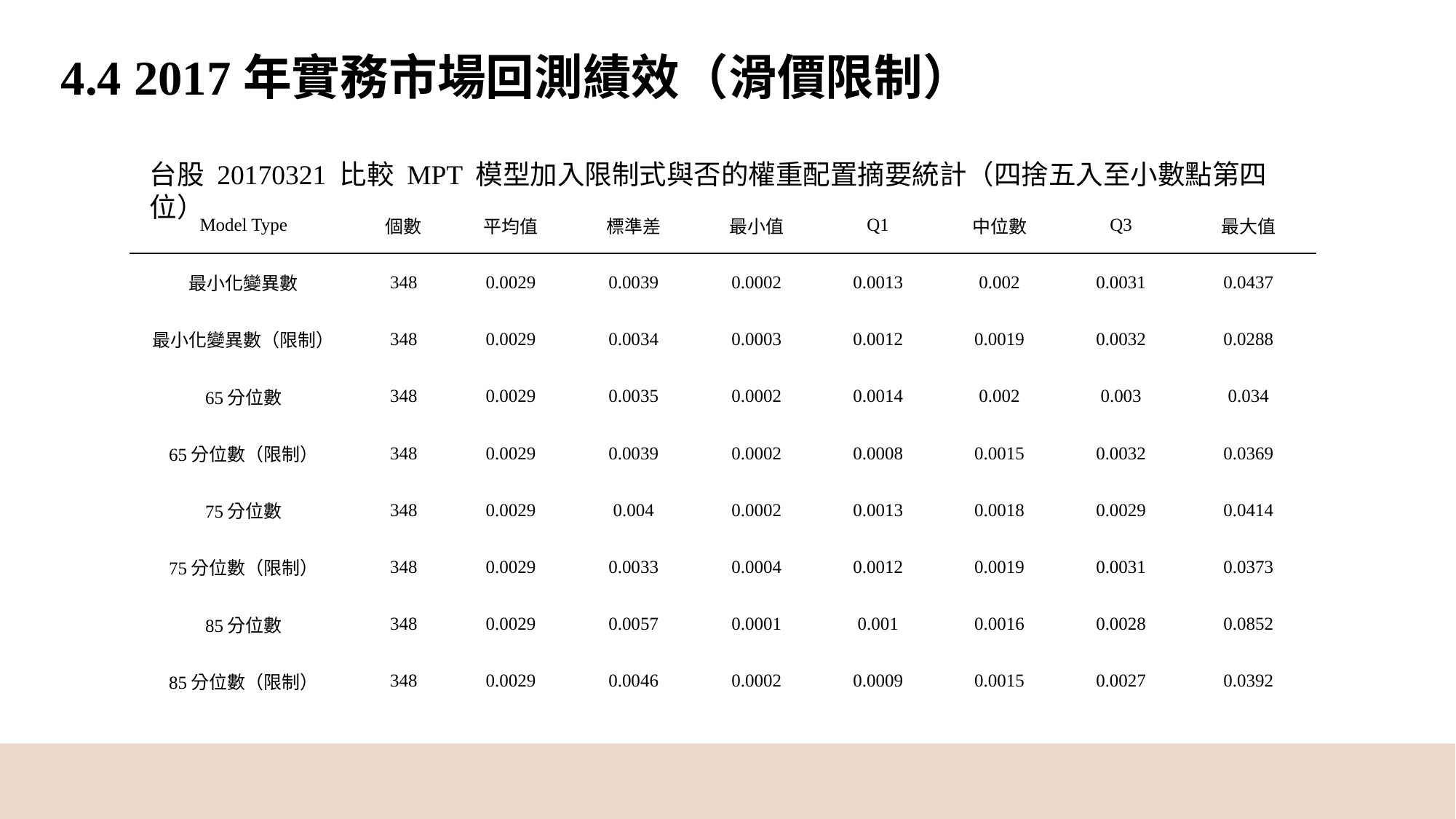

4.4 2017年實務市場回測績效（滑價限制）
台股 20170321 比較 MPT 模型加入限制式與否的權重配置摘要統計（四捨五入至小數點第四位）
| Model Type | 個數 | 平均值 | 標準差 | 最小值 | Q1 | 中位數 | Q3 | 最大值 |
| --- | --- | --- | --- | --- | --- | --- | --- | --- |
| 最小化變異數 | 348 | 0.0029 | 0.0039 | 0.0002 | 0.0013 | 0.002 | 0.0031 | 0.0437 |
| 最小化變異數（限制） | 348 | 0.0029 | 0.0034 | 0.0003 | 0.0012 | 0.0019 | 0.0032 | 0.0288 |
| 65分位數 | 348 | 0.0029 | 0.0035 | 0.0002 | 0.0014 | 0.002 | 0.003 | 0.034 |
| 65分位數（限制） | 348 | 0.0029 | 0.0039 | 0.0002 | 0.0008 | 0.0015 | 0.0032 | 0.0369 |
| 75分位數 | 348 | 0.0029 | 0.004 | 0.0002 | 0.0013 | 0.0018 | 0.0029 | 0.0414 |
| 75分位數（限制） | 348 | 0.0029 | 0.0033 | 0.0004 | 0.0012 | 0.0019 | 0.0031 | 0.0373 |
| 85分位數 | 348 | 0.0029 | 0.0057 | 0.0001 | 0.001 | 0.0016 | 0.0028 | 0.0852 |
| 85分位數（限制） | 348 | 0.0029 | 0.0046 | 0.0002 | 0.0009 | 0.0015 | 0.0027 | 0.0392 |